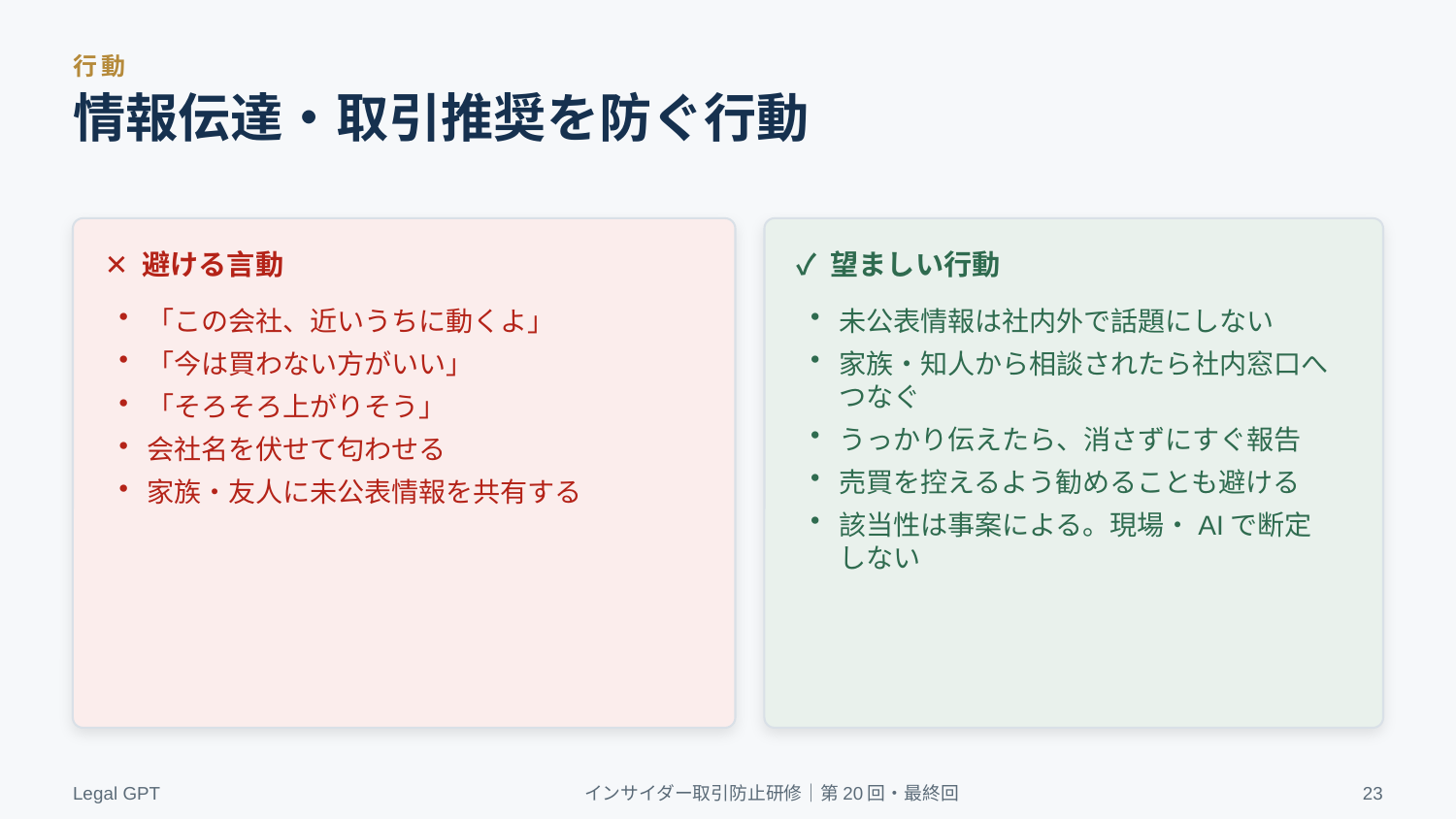

行動
情報伝達・取引推奨を防ぐ行動

✕ 避ける言動
✓ 望ましい行動
「この会社、近いうちに動くよ」
「今は買わない方がいい」
「そろそろ上がりそう」
会社名を伏せて匂わせる
家族・友人に未公表情報を共有する
未公表情報は社内外で話題にしない
家族・知人から相談されたら社内窓口へつなぐ
うっかり伝えたら、消さずにすぐ報告
売買を控えるよう勧めることも避ける
該当性は事案による。現場・AIで断定しない
Legal GPT
インサイダー取引防止研修｜第20回・最終回
23